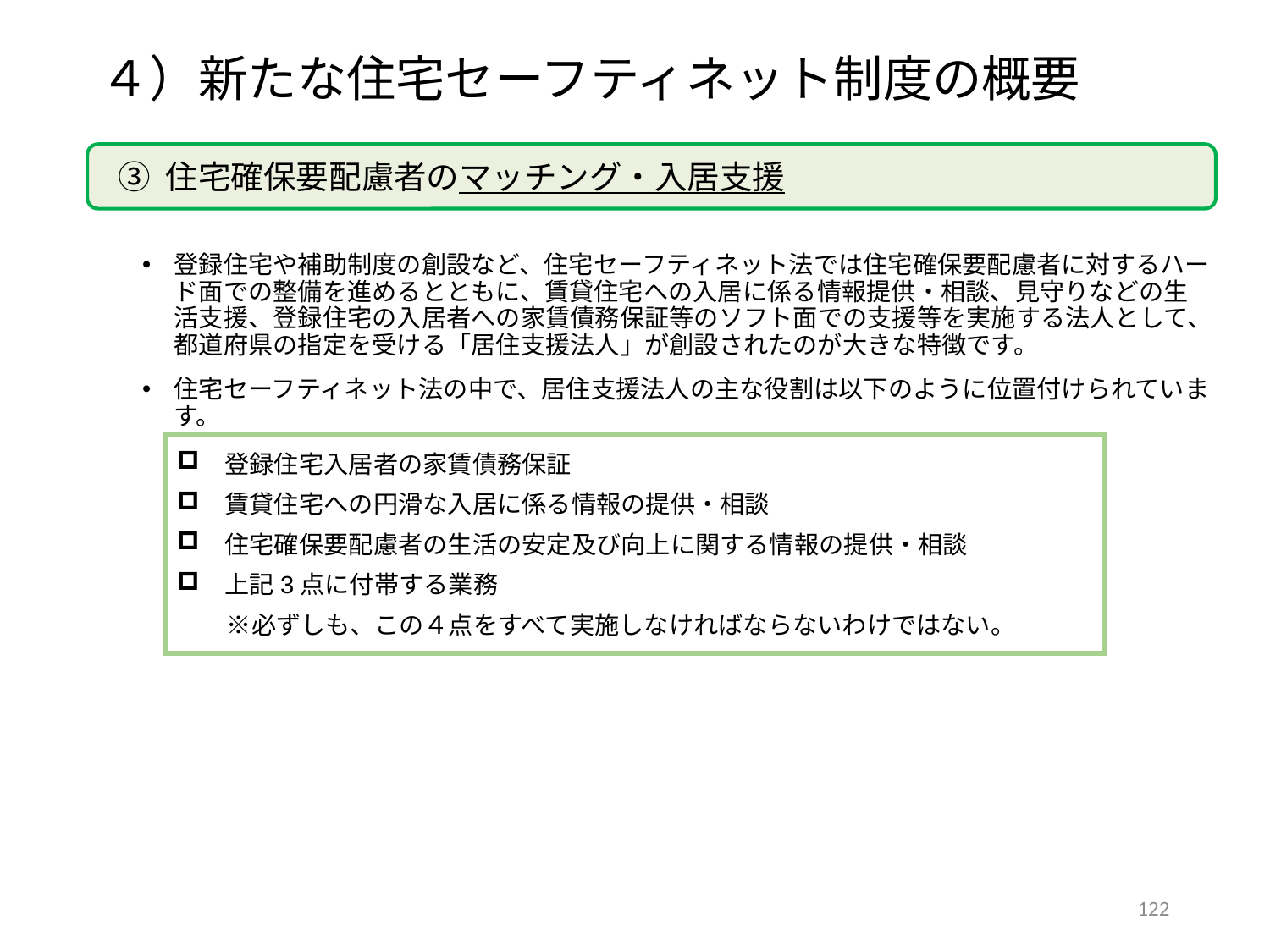

４）新たな住宅セーフティネット制度の概要
③ 住宅確保要配慮者のマッチング・入居支援

登録住宅や補助制度の創設など、住宅セーフティネット法では住宅確保要配慮者に対するハード面での整備を進めるとともに、賃貸住宅への入居に係る情報提供・相談、見守りなどの生活支援、登録住宅の入居者への家賃債務保証等のソフト面での支援等を実施する法人として、都道府県の指定を受ける「居住支援法人」が創設されたのが大きな特徴です。
住宅セーフティネット法の中で、居住支援法人の主な役割は以下のように位置付けられています。
登録住宅入居者の家賃債務保証
賃貸住宅への円滑な入居に係る情報の提供・相談
住宅確保要配慮者の生活の安定及び向上に関する情報の提供・相談
上記3点に付帯する業務
　　※必ずしも、この４点をすべて実施しなければならないわけではない。
122